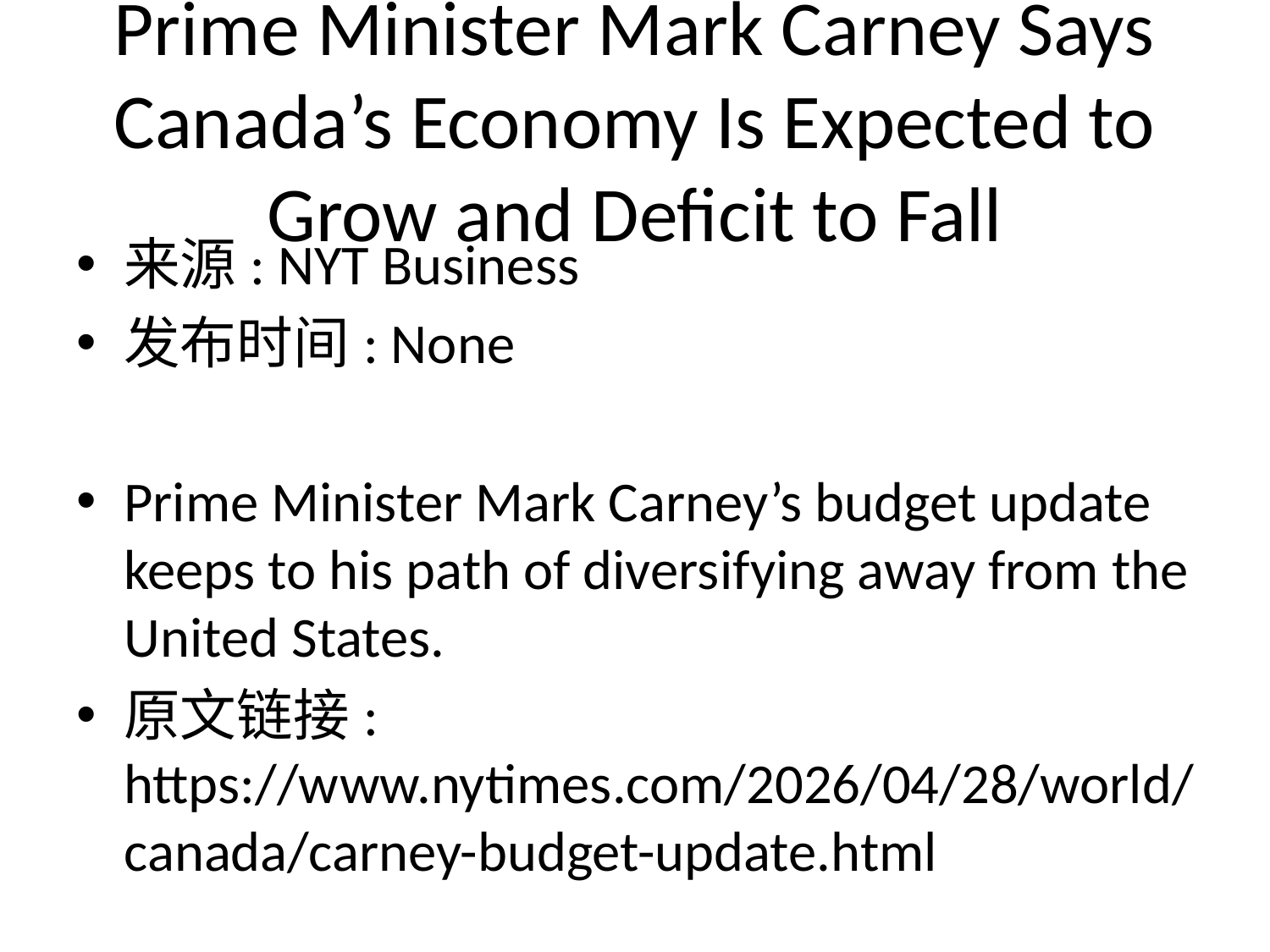

# Prime Minister Mark Carney Says Canada’s Economy Is Expected to Grow and Deficit to Fall
来源: NYT Business
发布时间: None

Prime Minister Mark Carney’s budget update keeps to his path of diversifying away from the United States.
原文链接: https://www.nytimes.com/2026/04/28/world/canada/carney-budget-update.html